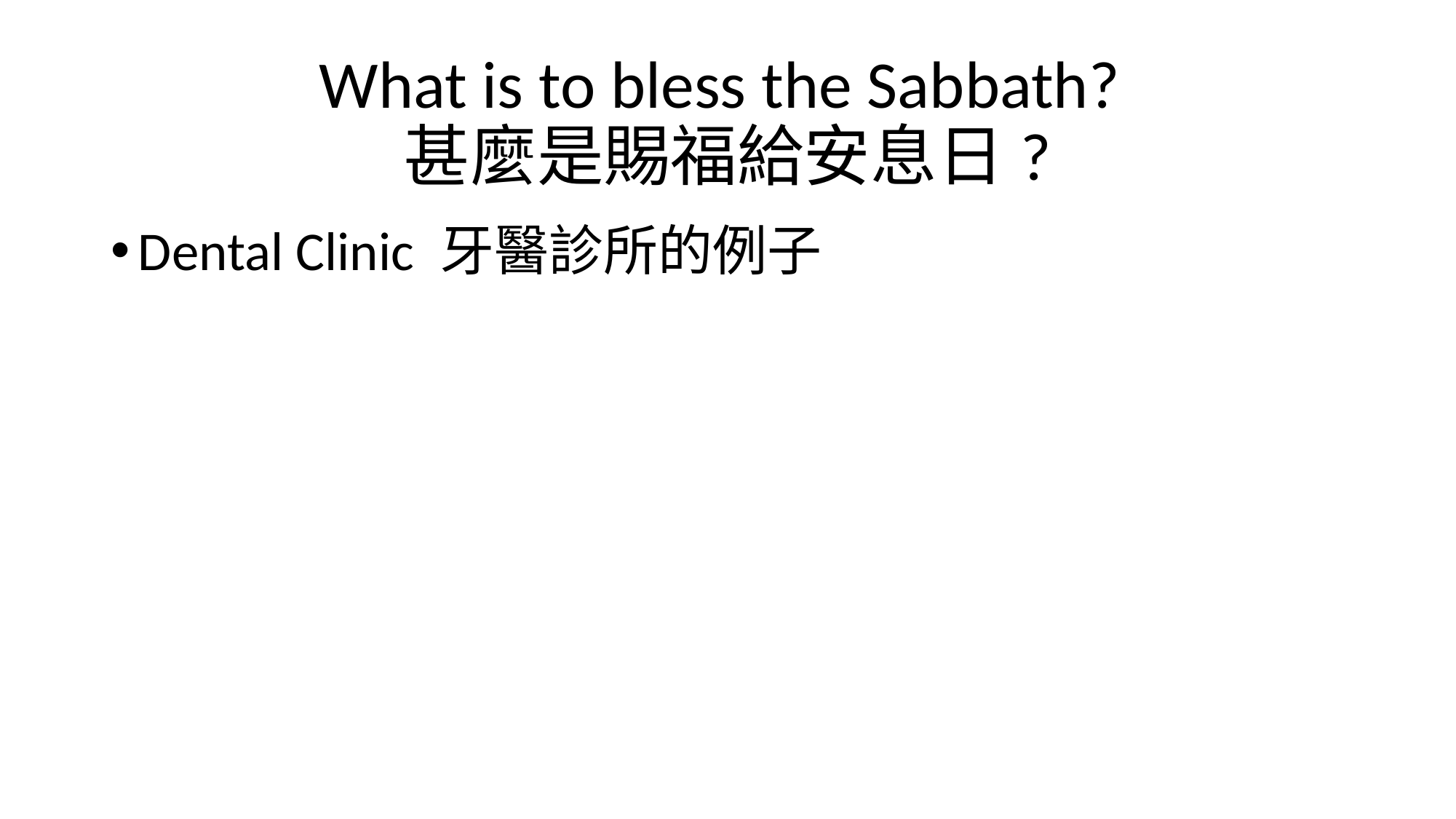

# What is to bless the Sabbath? 甚麼是賜福給安息日?
Dental Clinic 牙醫診所的例子